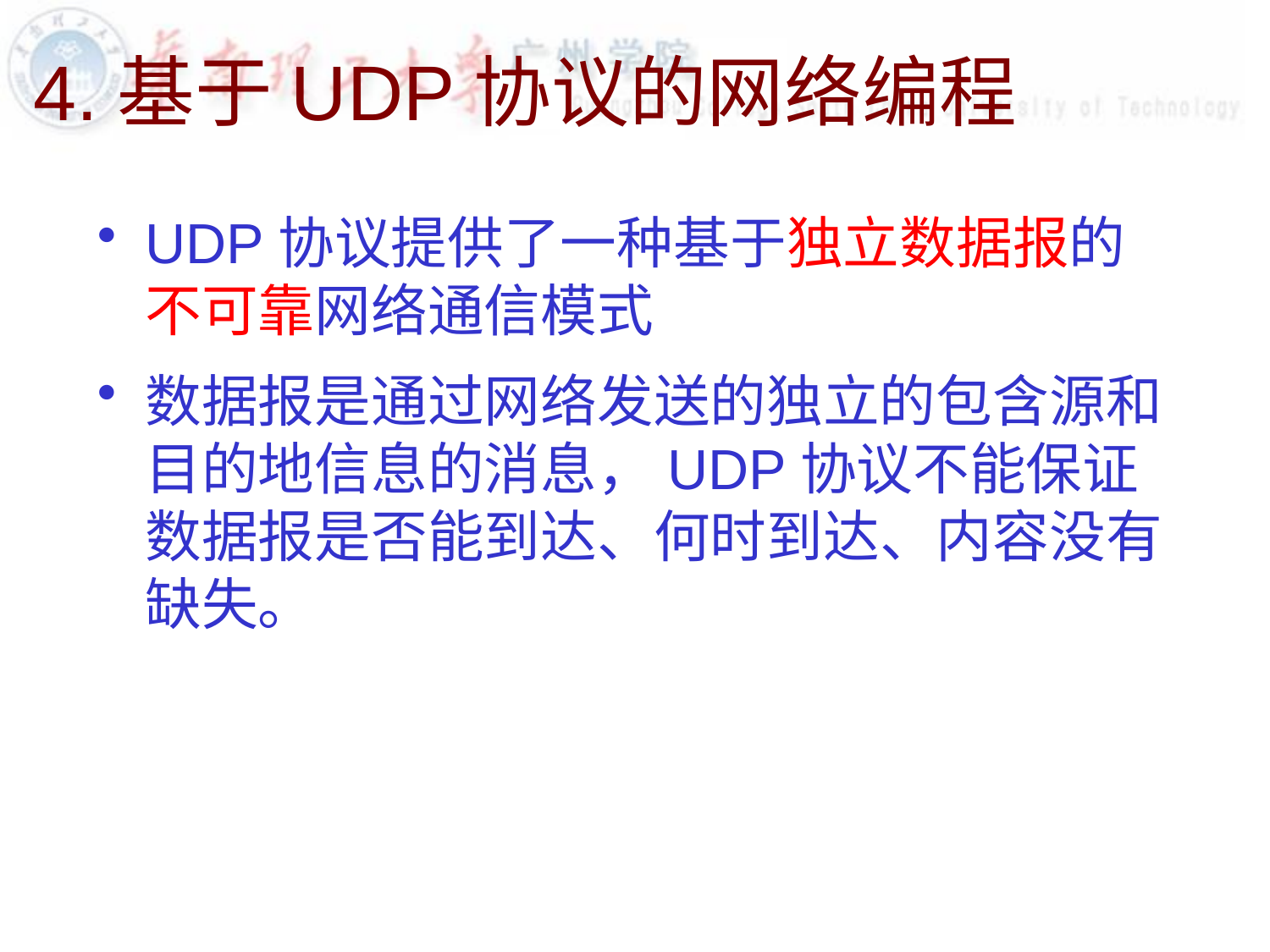

# 4.基于UDP协议的网络编程
UDP协议提供了一种基于独立数据报的不可靠网络通信模式
数据报是通过网络发送的独立的包含源和目的地信息的消息，UDP协议不能保证数据报是否能到达、何时到达、内容没有缺失。